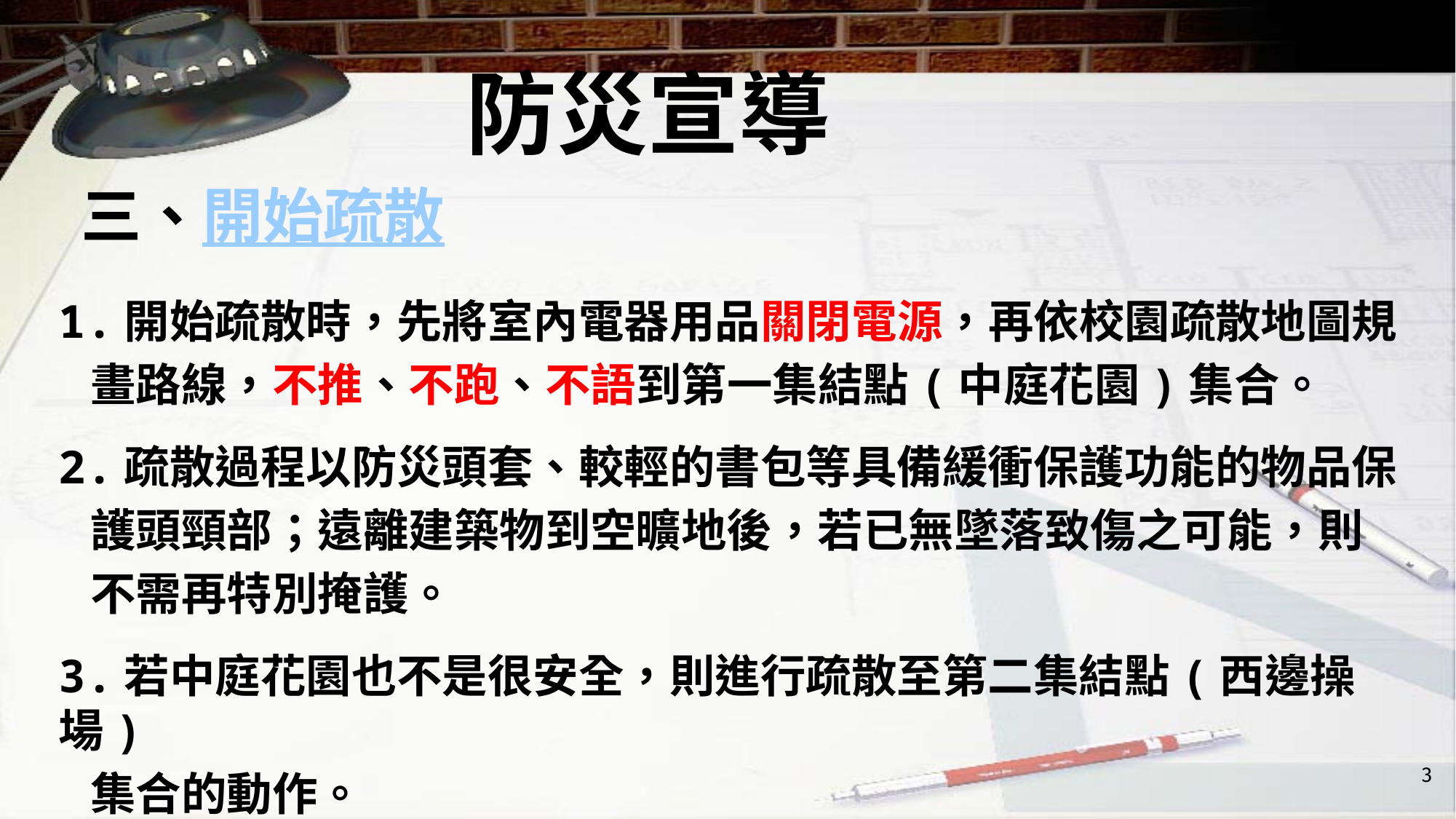

# 防災宣導
 三、開始疏散
1.開始疏散時，先將室內電器用品關閉電源，再依校園疏散地圖規
  畫路線，不推、不跑、不語到第一集結點(中庭花園)集合。
2.疏散過程以防災頭套、較輕的書包等具備緩衝保護功能的物品保
  護頭頸部；遠離建築物到空曠地後，若已無墜落致傷之可能，則
  不需再特別掩護。
3.若中庭花園也不是很安全，則進行疏散至第二集結點(西邊操場)
  集合的動作。
3